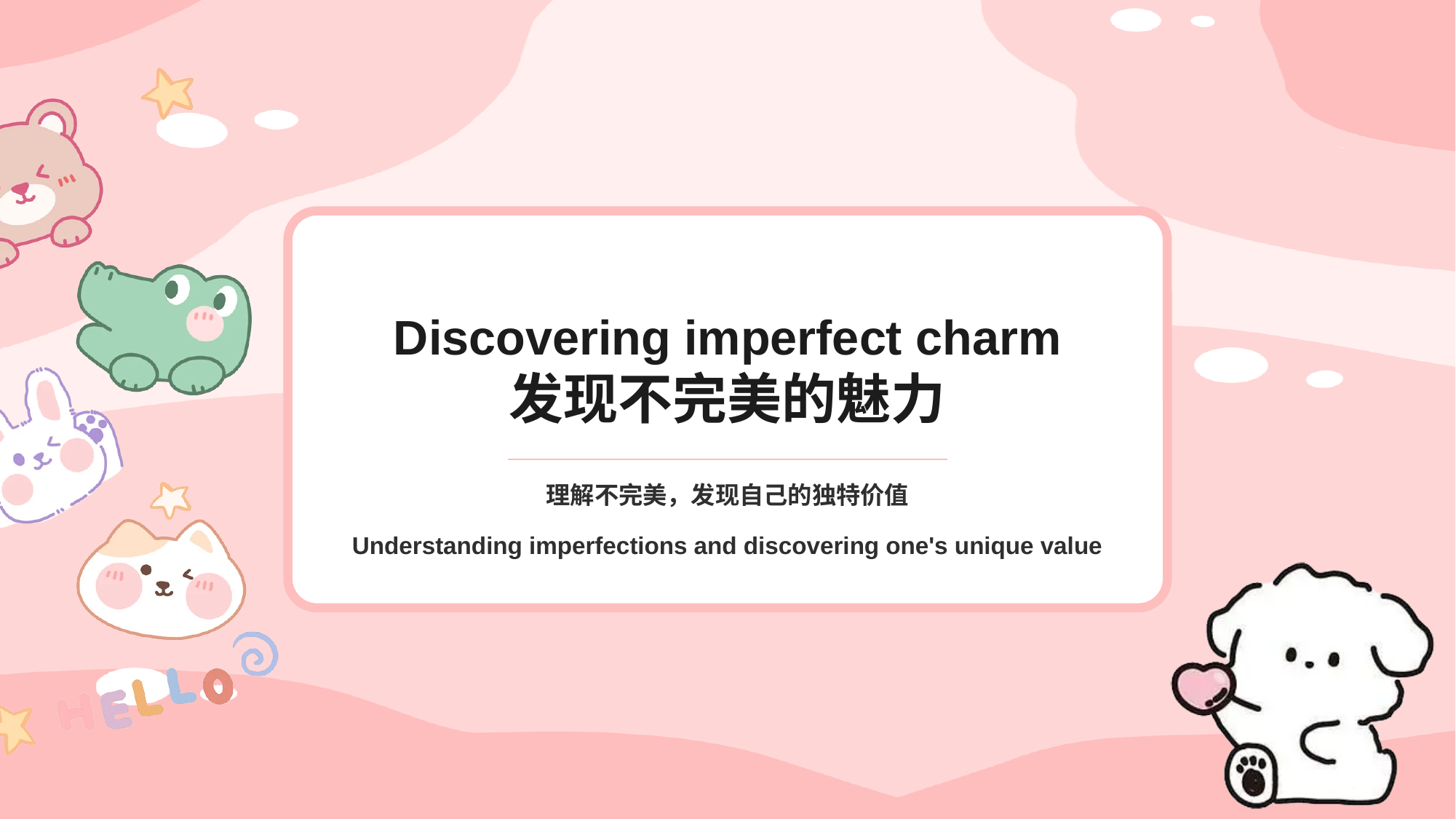

# Discovering imperfect charm
发现不完美的魅力
理解不完美，发现自己的独特价值
Understanding imperfections and discovering one's unique value